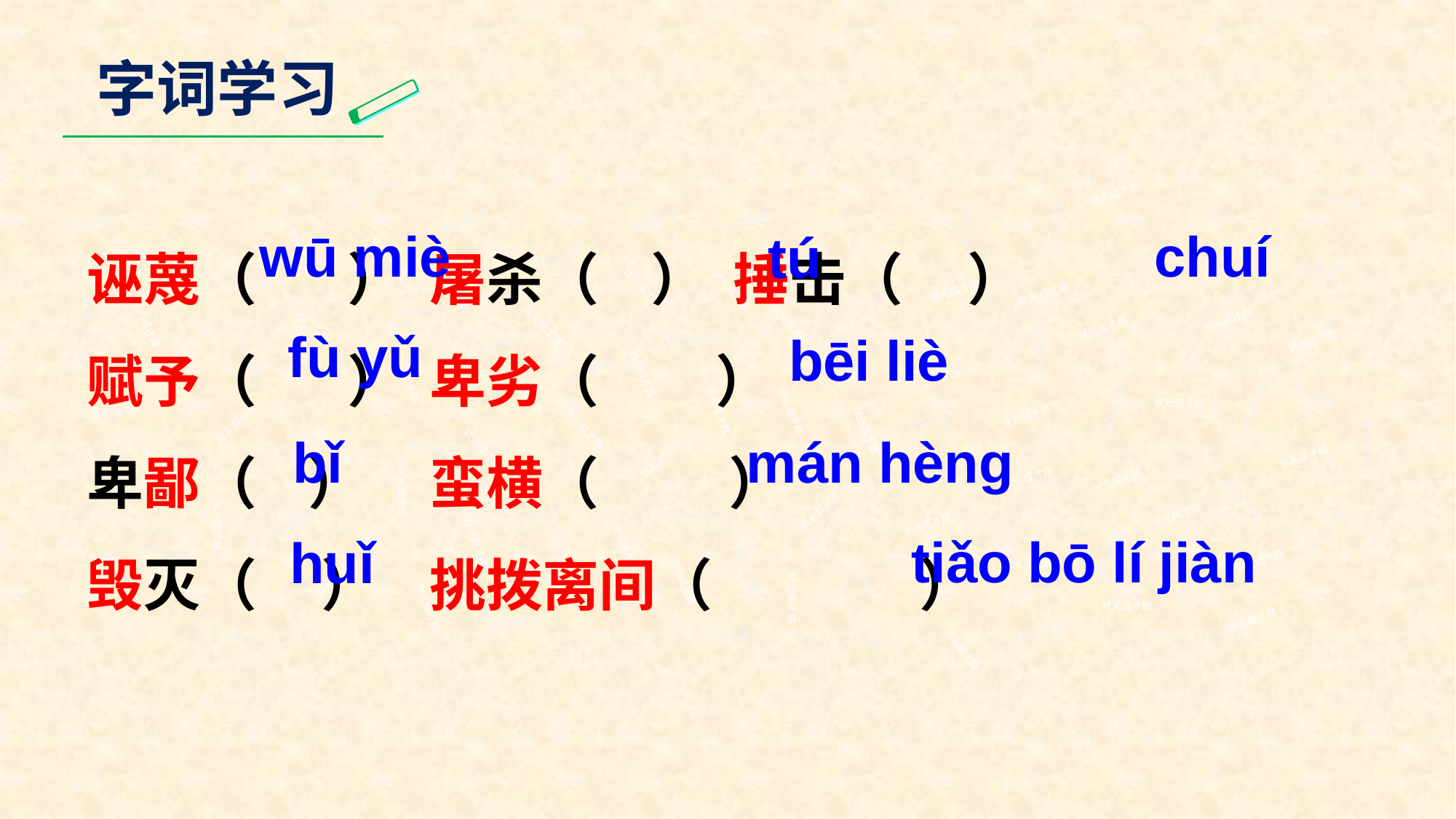

字词学习

状元成才路
状元成才路
状元成才路
状元成才路
诬蔑（       ）  屠杀（    ）  捶击（     ）
赋予（       ）  卑劣（         ）
卑鄙（    ）     蛮横（          ）
毁灭（     ）    挑拨离间（                ）
状元成才路
状元成才路
状元成才路
状元成才路
状元成才路
状元成才路
wū miè
chuí
tú
状元成才路
状元成才路
状元成才路
状元成才路
状元成才路
状元成才路
状元成才路
状元成才路
状元成才路
状元成才路
状元成才路
状元成才路
状元成才路
状元成才路
状元成才路
状元成才路
状元成才路
状元成才路
状元成才路
fù yǔ
状元成才路
bēi liè
状元成才路
状元成才路
状元成才路
状元成才路
状元成才路
状元成才路
状元成才路
状元成才路
状元成才路
状元成才路
状元成才路
状元成才路
状元成才路
状元成才路
状元成才路
状元成才路
状元成才路
状元成才路
状元成才路
状元成才路
状元成才路
状元成才路
状元成才路
状元成才路
状元成才路
bǐ
mán hènɡ
状元成才路
状元成才路
状元成才路
状元成才路
状元成才路
状元成才路
状元成才路
状元成才路
状元成才路
状元成才路
状元成才路
状元成才路
状元成才路
状元成才路
状元成才路
状元成才路
状元成才路
状元成才路
状元成才路
状元成才路
状元成才路
tiǎo bō lí jiàn
huǐ
状元成才路
状元成才路
状元成才路
状元成才路
状元成才路
状元成才路
状元成才路
状元成才路
状元成才路
状元成才路
状元成才路
状元成才路
状元成才路
状元成才路
状元成才路
状元成才路
状元成才路
状元成才路
状元成才路
状元成才路
状元成才路
状元成才路
状元成才路
状元成才路